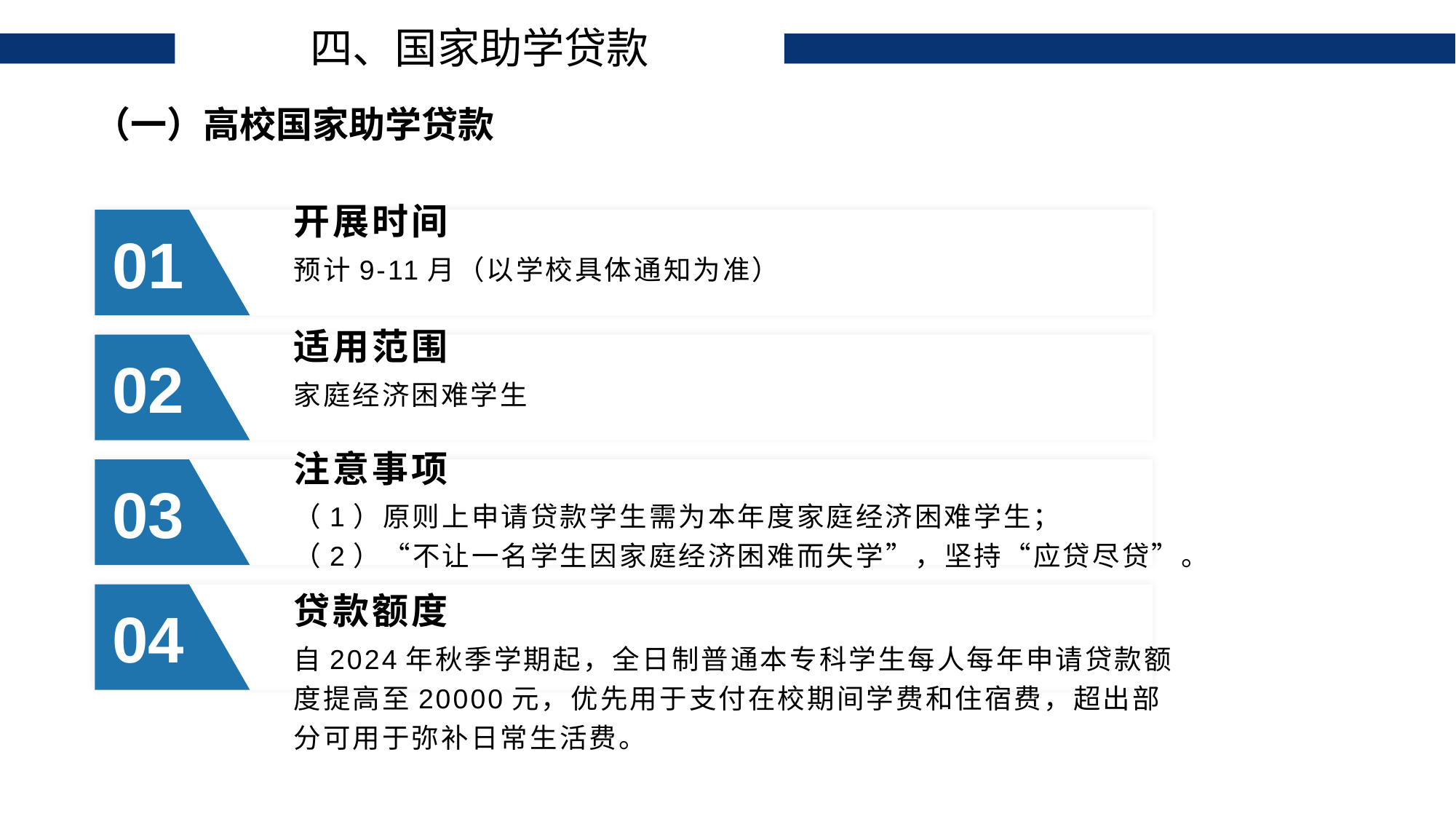

四、国家助学贷款
（一）高校国家助学贷款
开展时间

01
预计9-11月（以学校具体通知为准）
适用范围

02
家庭经济困难学生
注意事项

03
（1）原则上申请贷款学生需为本年度家庭经济困难学生；
（2）“不让一名学生因家庭经济困难而失学”，坚持“应贷尽贷”。

04
贷款额度
自2024年秋季学期起，全日制普通本专科学生每人每年申请贷款额度提高至20000元，优先用于支付在校期间学费和住宿费，超出部分可用于弥补日常生活费。